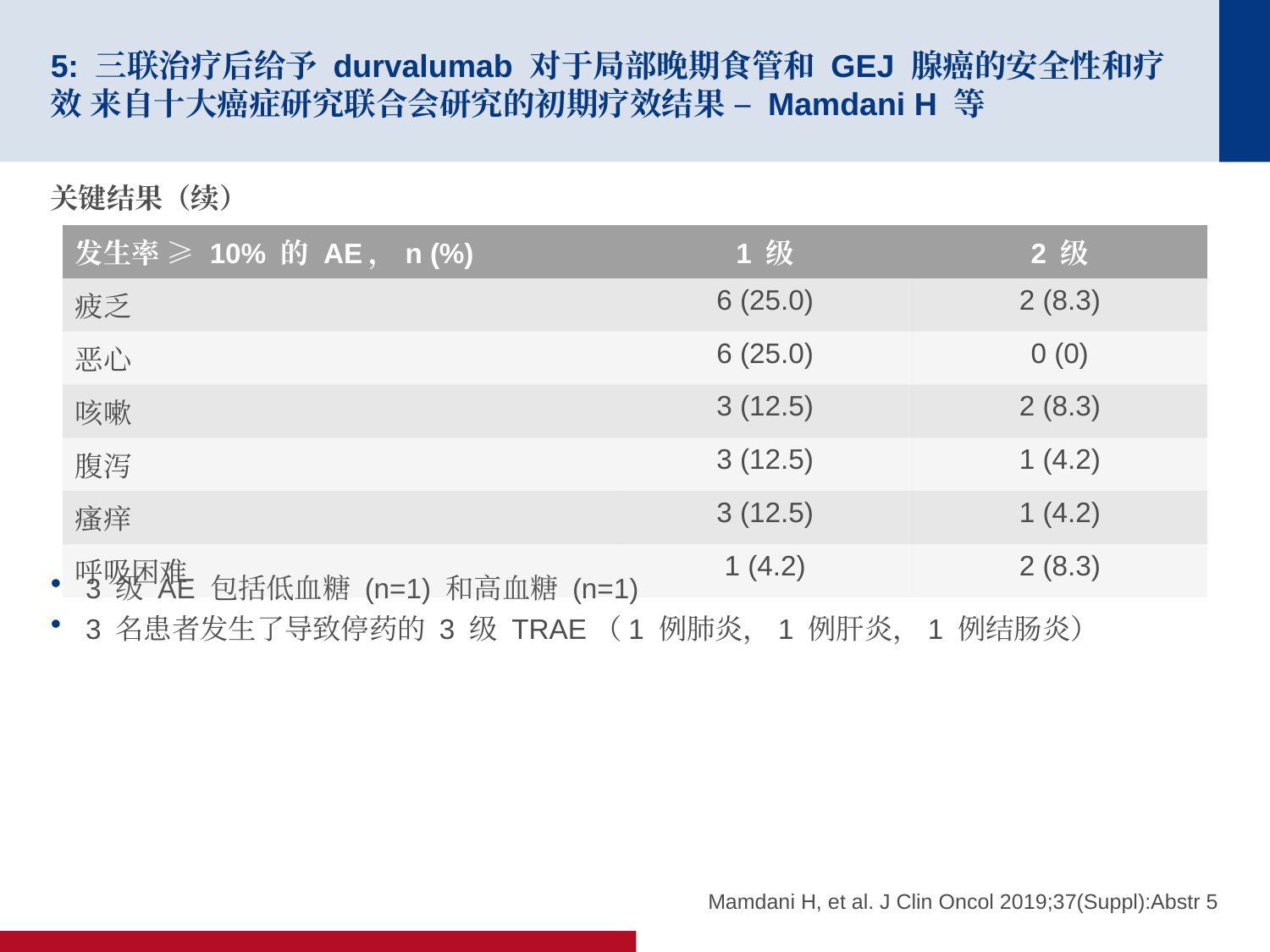

# 5: 三联治疗后给予 durvalumab 对于局部晚期食管和 GEJ 腺癌的安全性和疗效 来自十大癌症研究联合会研究的初期疗效结果 – Mamdani H 等
关键结果（续）
3 级 AE 包括低血糖 (n=1) 和高血糖 (n=1)
3 名患者发生了导致停药的 3 级 TRAE（1 例肺炎，1 例肝炎，1 例结肠炎）

| 发生率 ≥ 10% 的 AE，n (%) | 1 级 | 2 级 |
| --- | --- | --- |
| 疲乏 | 6 (25.0) | 2 (8.3) |
| 恶心 | 6 (25.0) | 0 (0) |
| 咳嗽 | 3 (12.5) | 2 (8.3) |
| 腹泻 | 3 (12.5) | 1 (4.2) |
| 瘙痒 | 3 (12.5) | 1 (4.2) |
| 呼吸困难 | 1 (4.2) | 2 (8.3) |
Mamdani H, et al. J Clin Oncol 2019;37(Suppl):Abstr 5